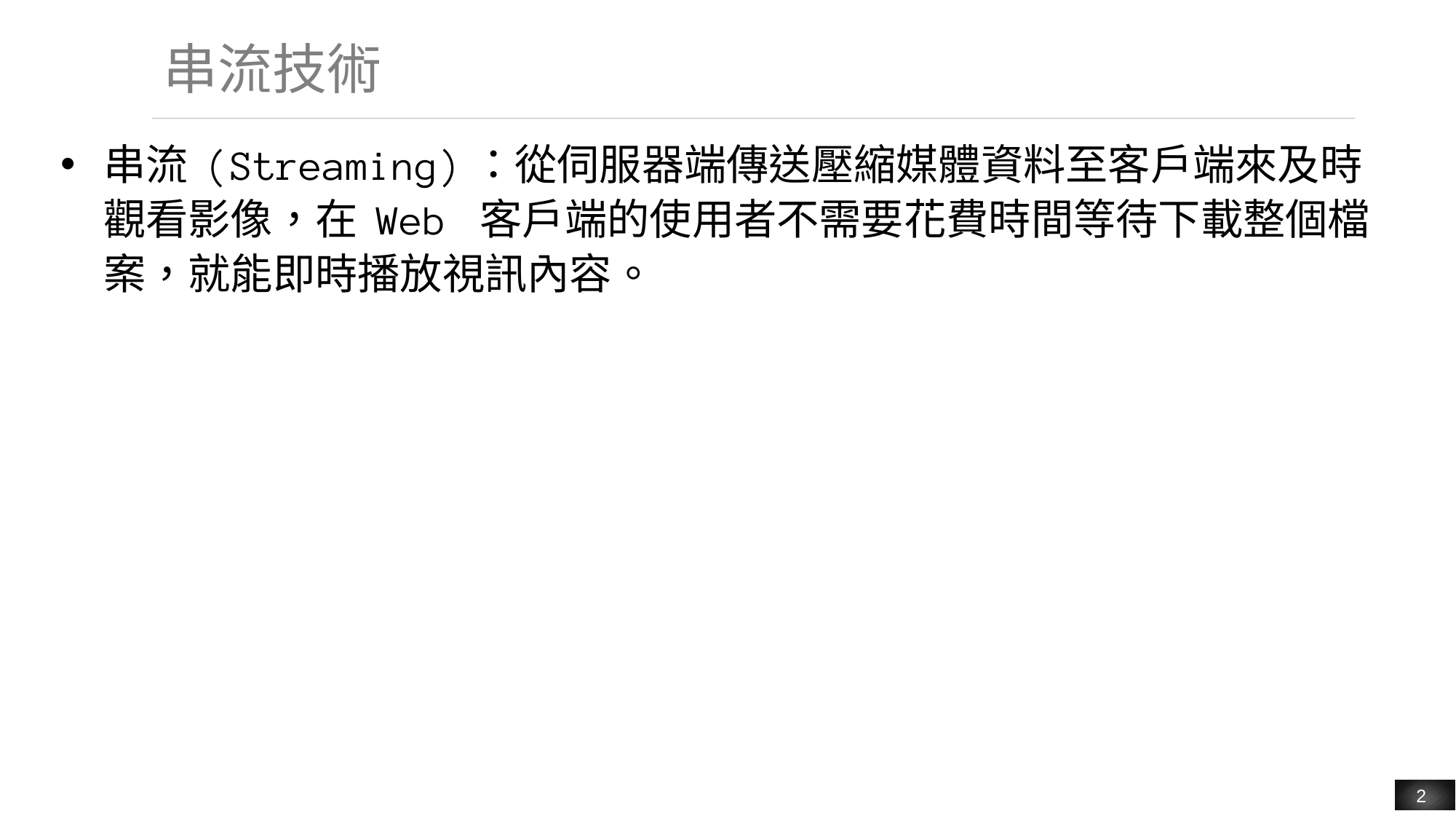

# 串流技術
串流 (Streaming)：從伺服器端傳送壓縮媒體資料至客戶端來及時觀看影像，在 Web 客戶端的使用者不需要花費時間等待下載整個檔案，就能即時播放視訊內容。